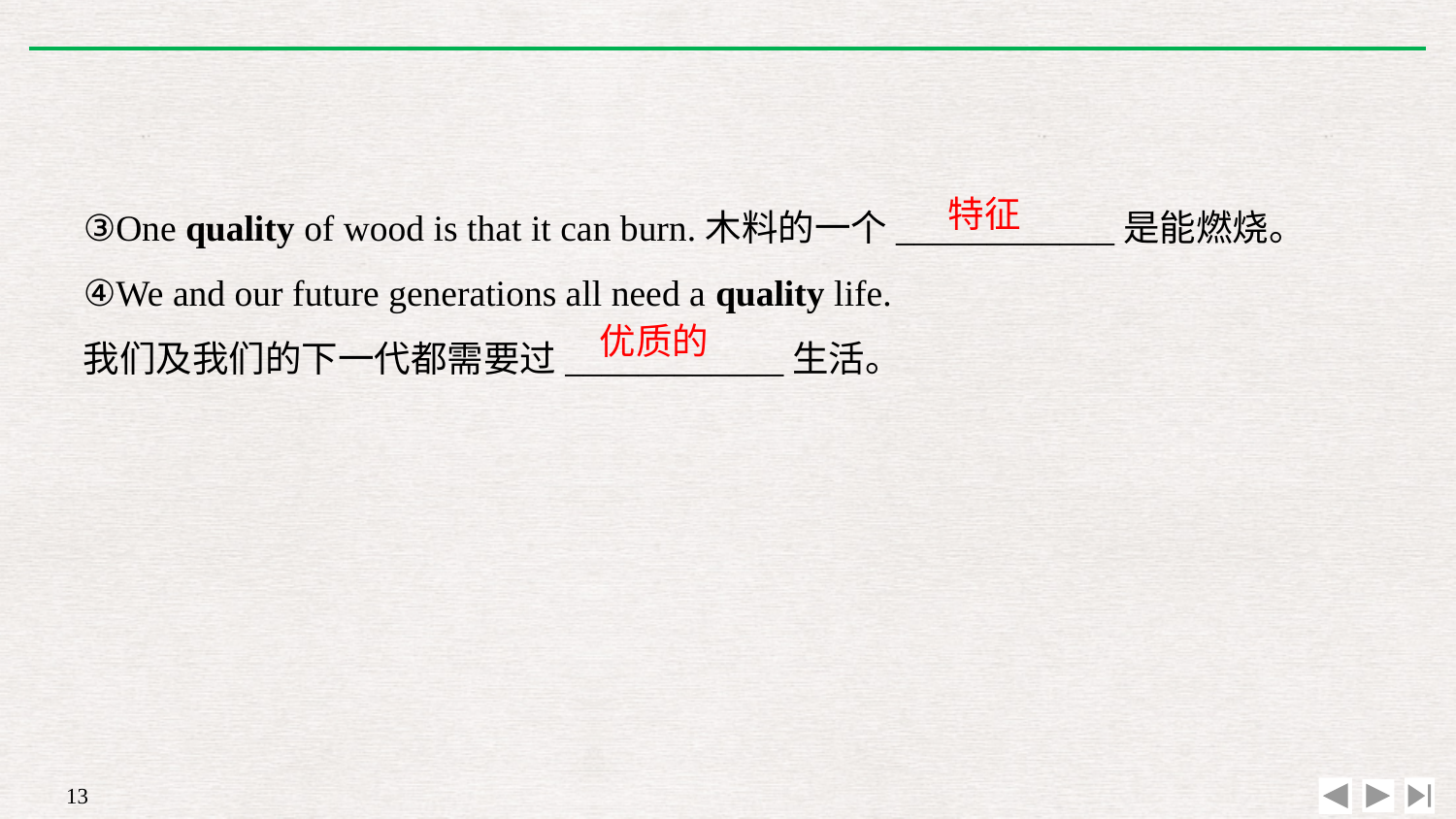

③One quality of wood is that it can burn.木料的一个____________是能燃烧。
④We and our future generations all need a quality life.
我们及我们的下一代都需要过____________生活。
特征
优质的